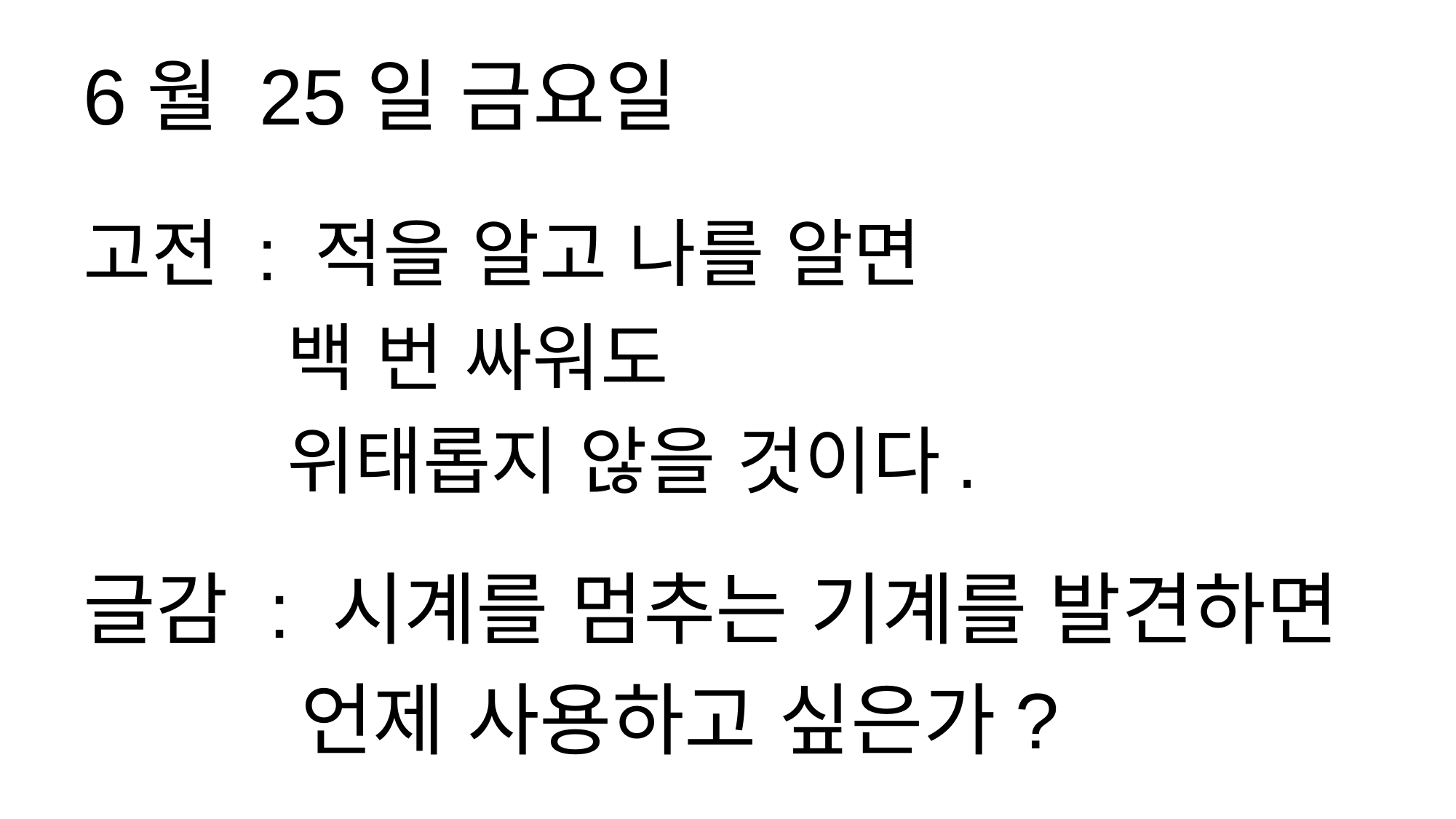

6월 25일 금요일
고전 : 적을 알고 나를 알면
         백 번 싸워도
         위태롭지 않을 것이다.
글감 : 시계를 멈추는 기계를 발견하면
         언제 사용하고 싶은가?